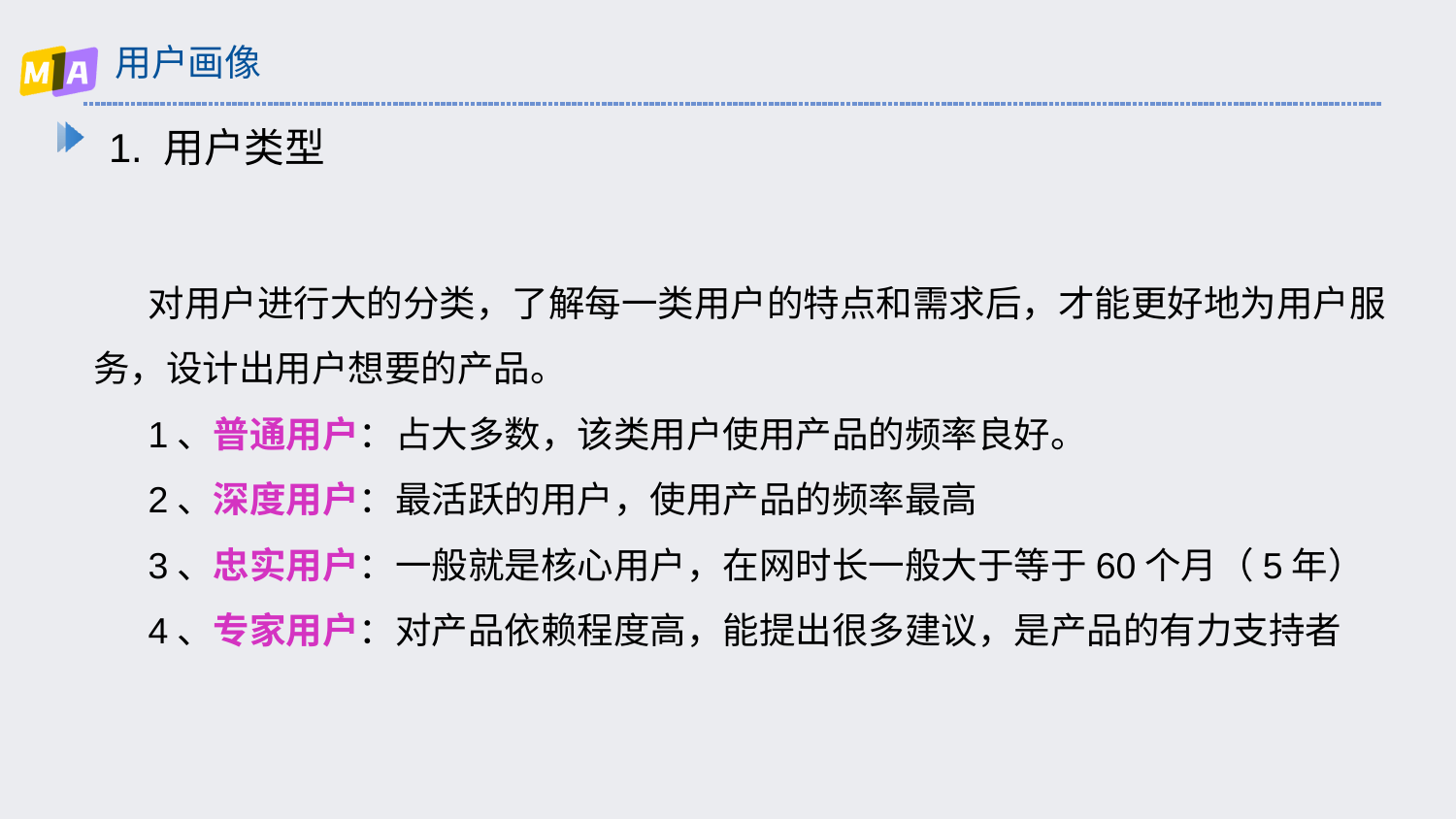

# 用户画像
 1. 用户类型

对用户进行大的分类，了解每一类用户的特点和需求后，才能更好地为用户服务，设计出用户想要的产品。
1、普通用户：占大多数，该类用户使用产品的频率良好。
2、深度用户：最活跃的用户，使用产品的频率最高
3、忠实用户：一般就是核心用户，在网时长一般大于等于60个月（5年）
4、专家用户：对产品依赖程度高，能提出很多建议，是产品的有力支持者